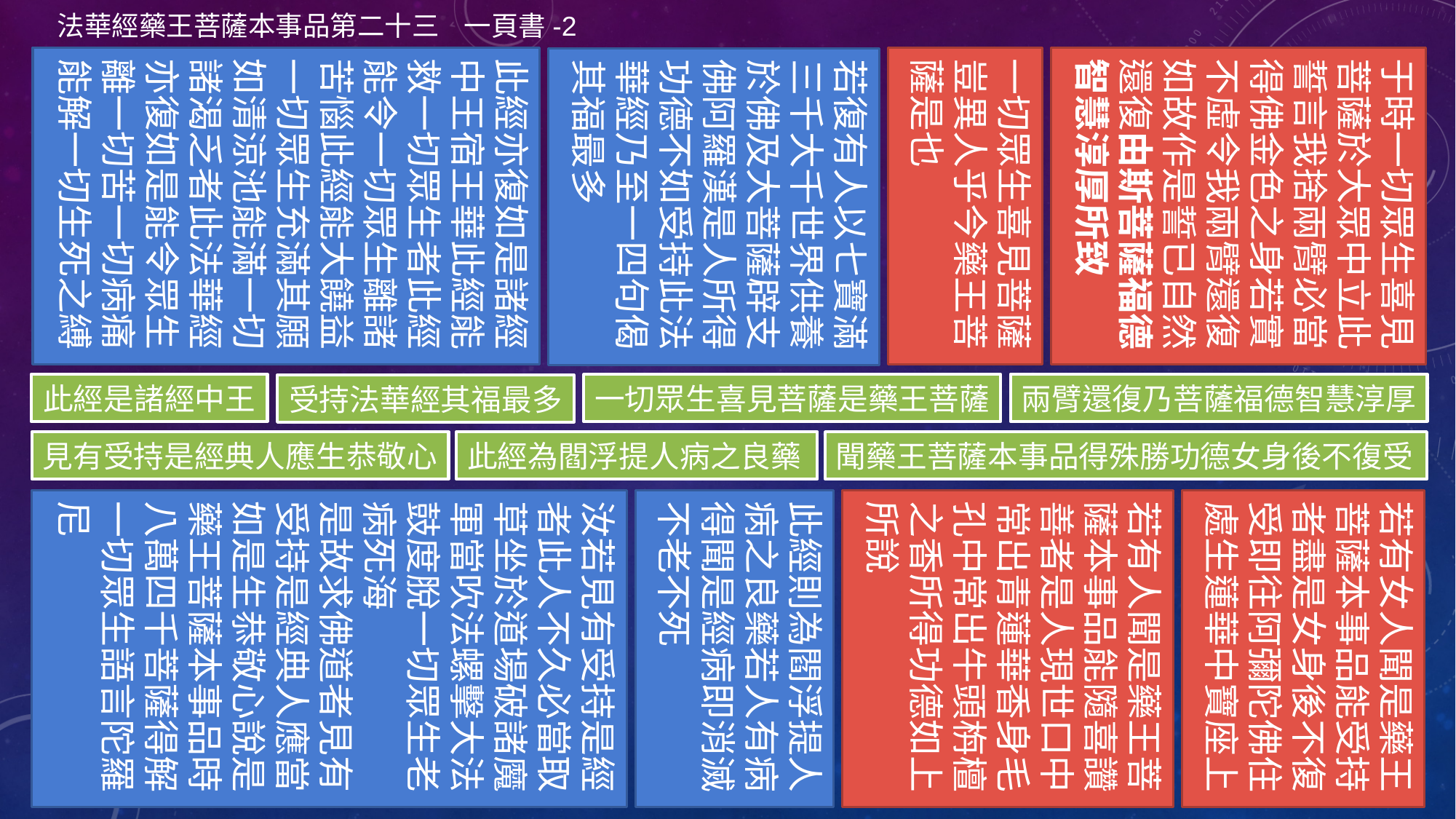

法華經藥王菩薩本事品第二十三    一頁書-2
此經亦復如是諸經中王宿王華此經能救一切眾生者此經能令一切眾生離諸苦惱此經能大饒益一切眾生充滿其願如清涼池能滿一切諸渴乏者此法華經亦復如是能令眾生離一切苦一切病痛能解一切生死之縛
一切眾生喜見菩薩豈異人乎今藥王菩薩是也
于時一切眾生喜見菩薩於大眾中立此誓言我捨兩臂必當得佛金色之身若實不虛令我兩臂還復如故作是誓已自然還復由斯菩薩福德智慧淳厚所致
若復有人以七寶滿三千大千世界供養於佛及大菩薩辟支佛阿羅漢是人所得功德不如受持此法華經乃至一四句偈其福最多
此經是諸經中王
兩臂還復乃菩薩福德智慧淳厚
一切眾生喜見菩薩是藥王菩薩
受持法華經其福最多
見有受持是經典人應生恭敬心
此經為閻浮提人病之良藥
聞藥王菩薩本事品得殊勝功德女身後不復受
汝若見有受持是經者此人不久必當取草坐於道場破諸魔軍當吹法螺擊大法鼓度脫一切眾生老病死海
是故求佛道者見有受持是經典人應當如是生恭敬心說是藥王菩薩本事品時八萬四千菩薩得解一切眾生語言陀羅尼
此經則為閻浮提人病之良藥若人有病得聞是經病即消滅不老不死
若有人聞是藥王菩薩本事品能隨喜讚善者是人現世口中常出青蓮華香身毛孔中常出牛頭栴檀之香所得功德如上所說
若有女人聞是藥王菩薩本事品能受持者盡是女身後不復受即往阿彌陀佛住處生蓮華中寶座上
51